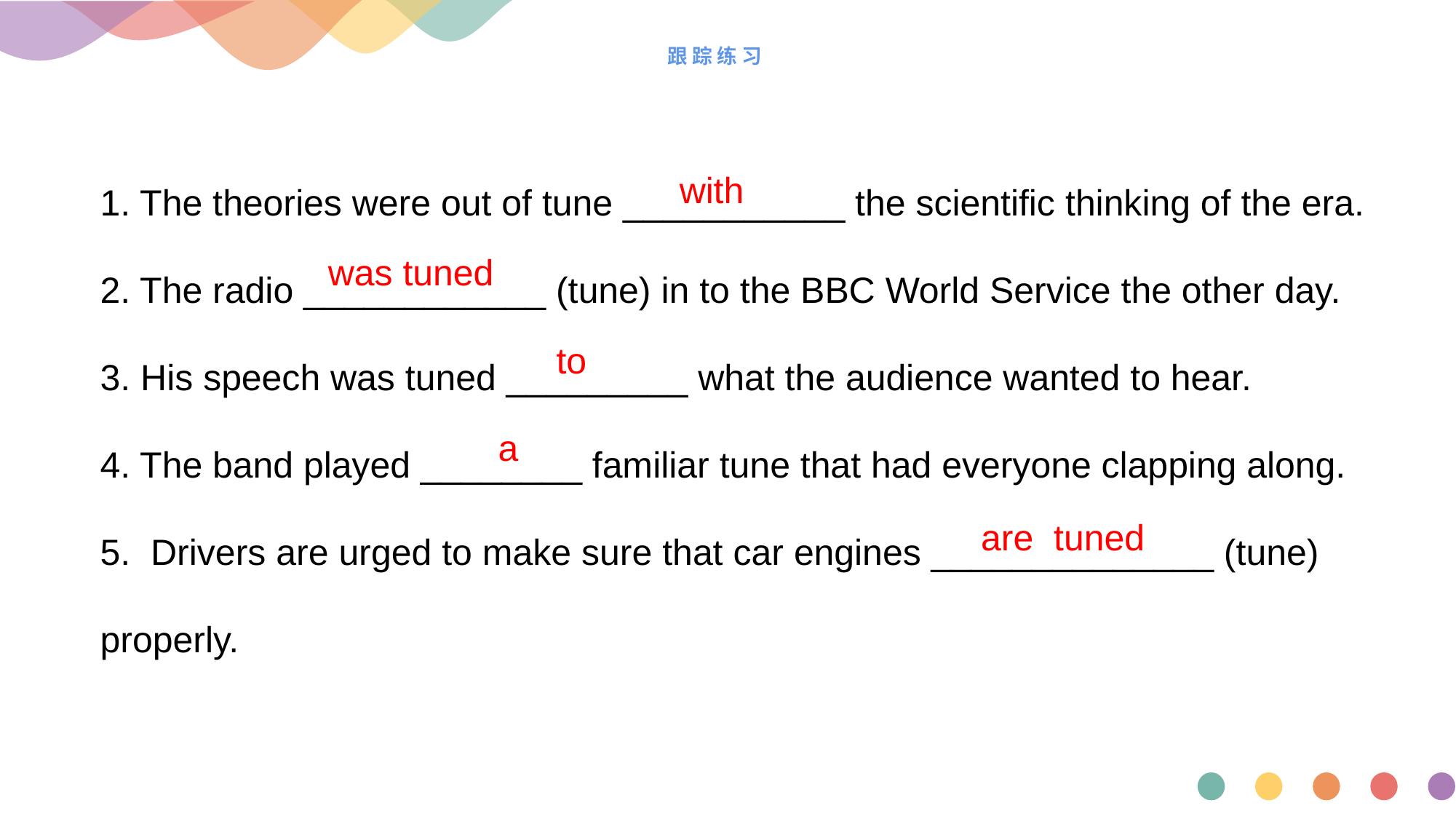

# 跟踪练习
1. The theories were out of tune ___________ the scientific thinking of the era.
2. The radio ____________ (tune) in to the BBC World Service the other day.
3. His speech was tuned _________ what the audience wanted to hear.
4. The band played ________ familiar tune that had everyone clapping along.
5.  Drivers are urged to make sure that car engines ______________ (tune) properly.
  with
was tuned
  to
 a
are  tuned